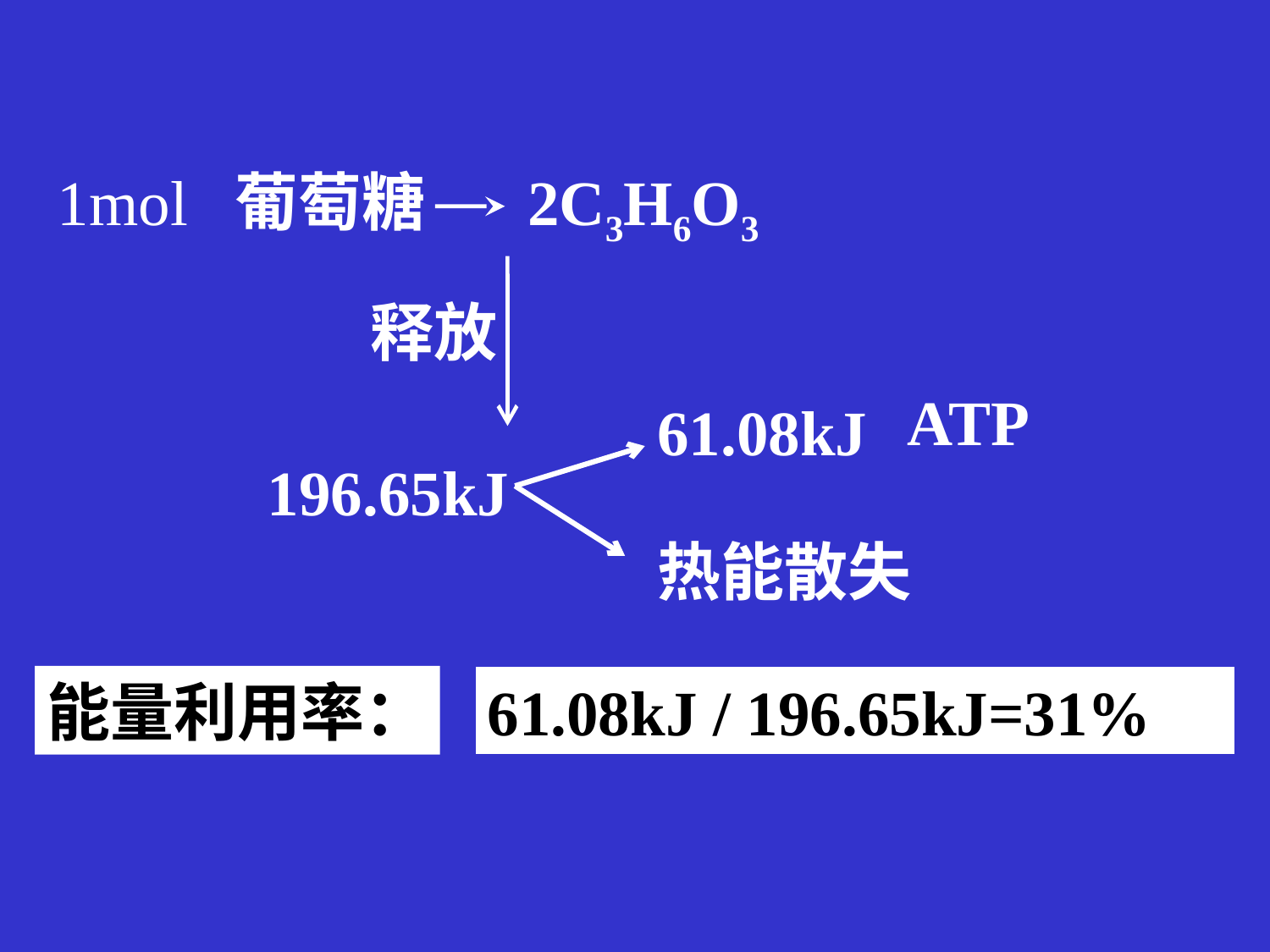

1mol  葡萄糖
2C3H6O3

    释放
ATP
61.08kJ
196.65kJ

热能散失
能量利用率：
61.08kJ / 196.65kJ=31%